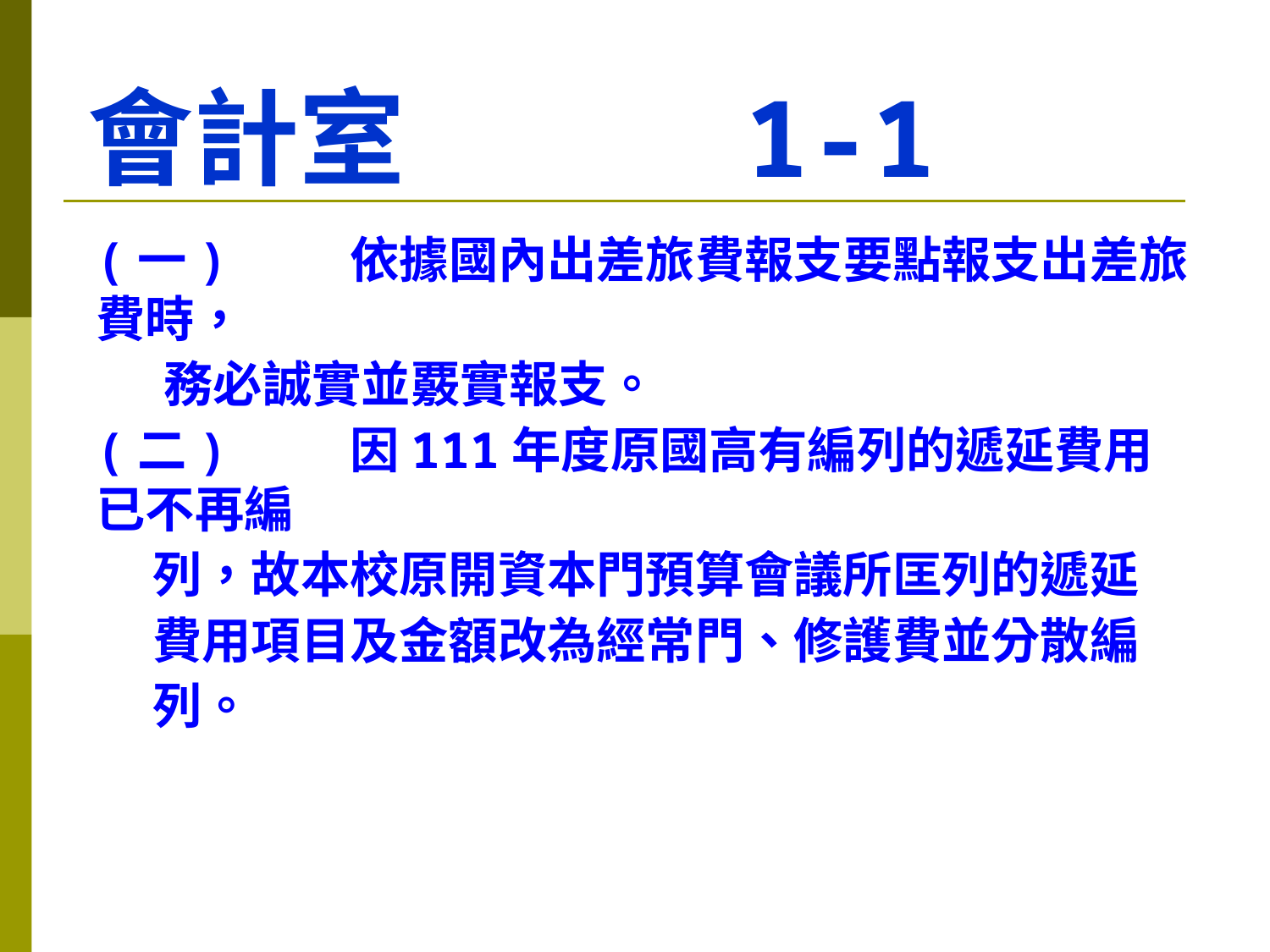

# 會計室                1-1
(一)	依據國內出差旅費報支要點報支出差旅費時，
     務必誠實並覈實報支。
(二)	因111年度原國高有編列的遞延費用已不再編
    列，故本校原開資本門預算會議所匡列的遞延
    費用項目及金額改為經常門、修護費並分散編
    列。